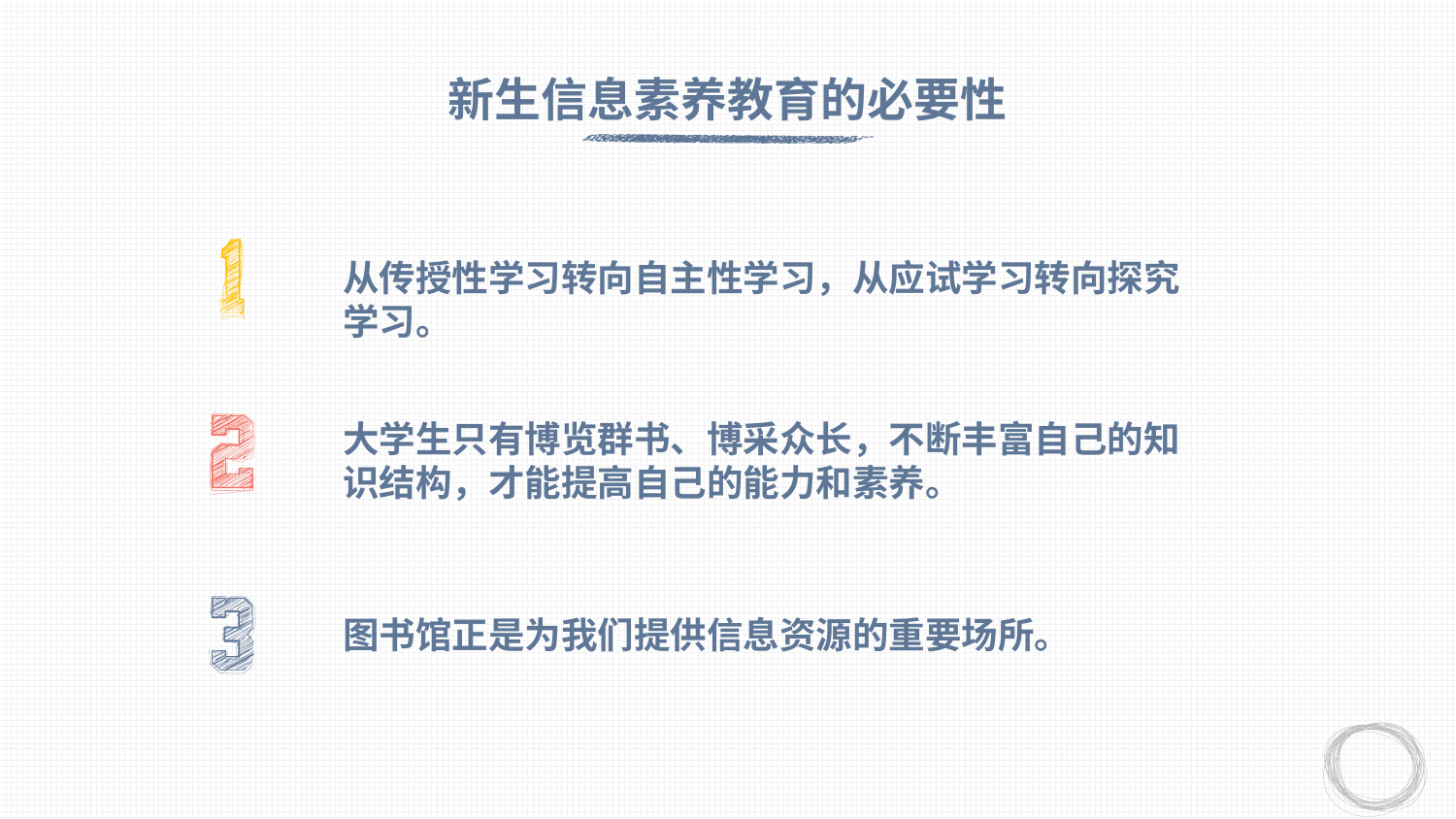

新生信息素养教育的必要性

从传授性学习转向自主性学习，从应试学习转向探究学习。
大学生只有博览群书、博采众长，不断丰富自己的知识结构，才能提高自己的能力和素养。

图书馆正是为我们提供信息资源的重要场所。